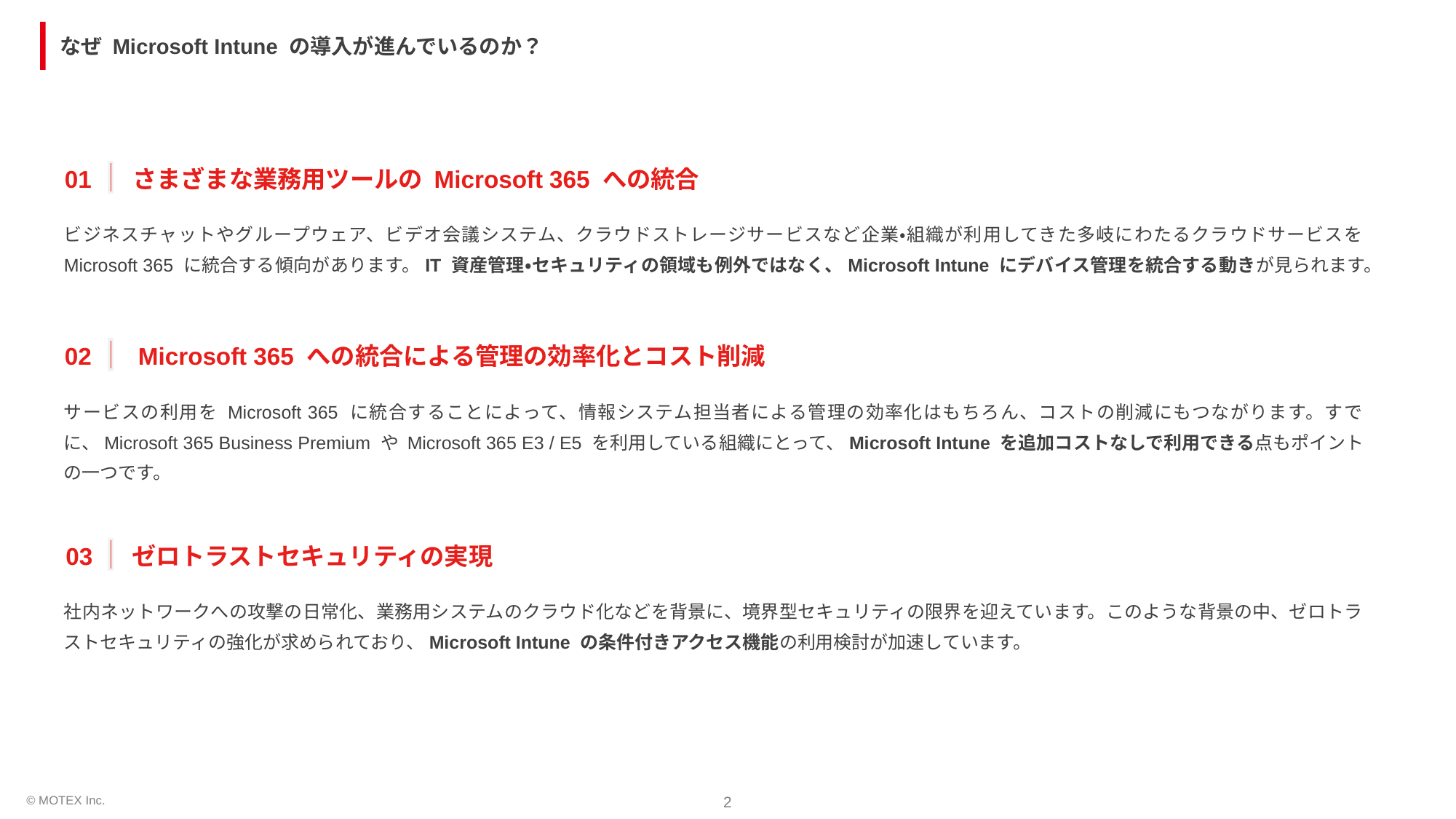

なぜ Microsoft Intune の導入が進んでいるのか？
01　  さまざまな業務用ツールの Microsoft 365 への統合

ビジネスチャットやグループウェア、ビデオ会議システム、クラウドストレージサービスなど企業・組織が利用してきた多岐にわたるクラウドサービスを Microsoft 365 に統合する傾向があります。IT 資産管理・セキュリティの領域も例外ではなく、Microsoft Intune にデバイス管理を統合する動きが見られます。
02　  Microsoft 365 への統合による管理の効率化とコスト削減

サービスの利用を Microsoft 365 に統合することによって、情報システム担当者による管理の効率化はもちろん、コストの削減にもつながります。すでに、Microsoft 365 Business Premium や Microsoft 365 E3 / E5 を利用している組織にとって、Microsoft Intune を追加コストなしで利用できる点もポイントの一つです。
03     ゼロトラストセキュリティの実現

社内ネットワークへの攻撃の日常化、業務用システムのクラウド化などを背景に、境界型セキュリティの限界を迎えています。このような背景の中、ゼロトラストセキュリティの強化が求められており、Microsoft Intune の条件付きアクセス機能の利用検討が加速しています。